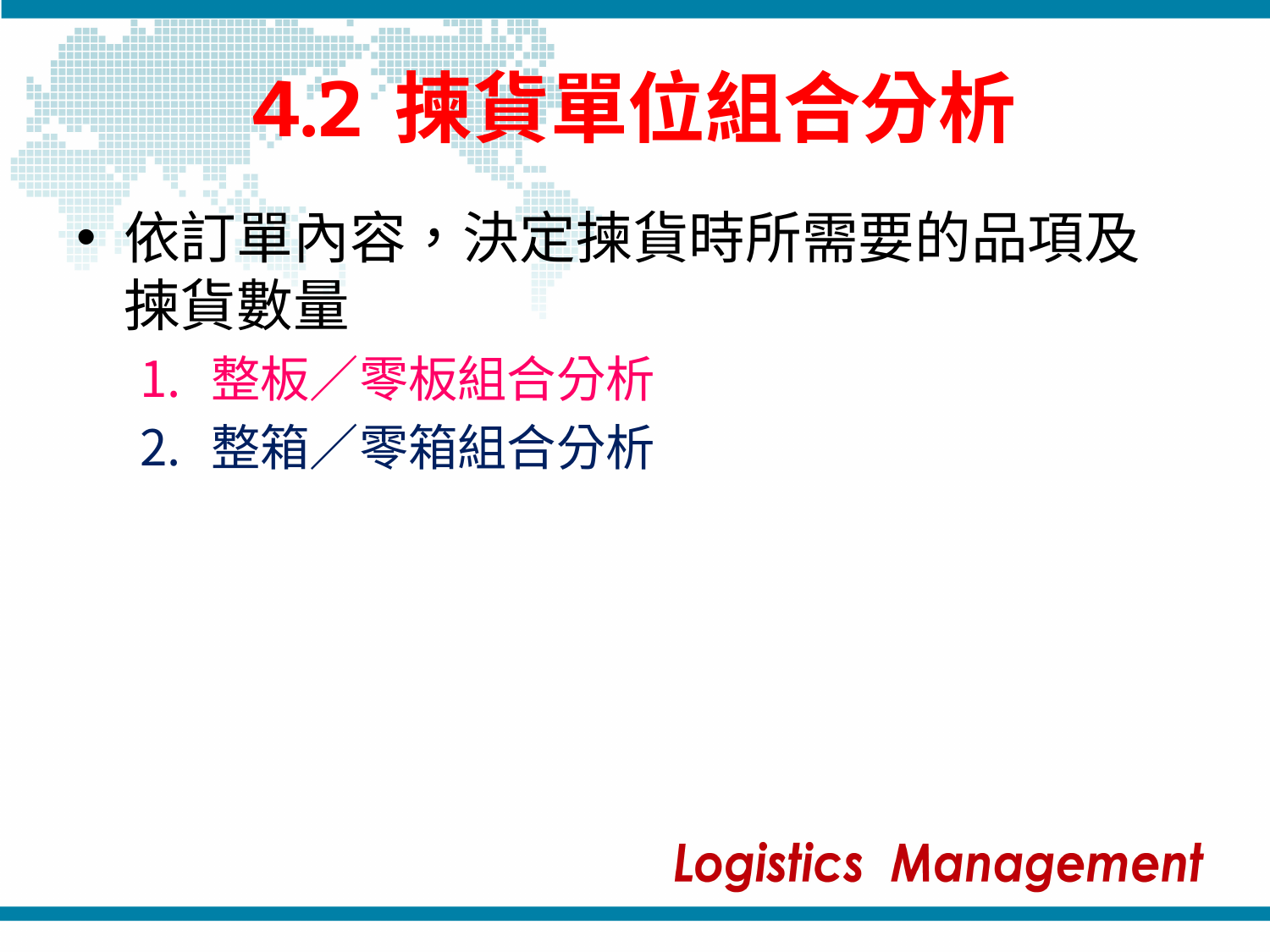

# 4.2 揀貨單位組合分析
依訂單內容，決定揀貨時所需要的品項及揀貨數量
整板／零板組合分析
整箱／零箱組合分析